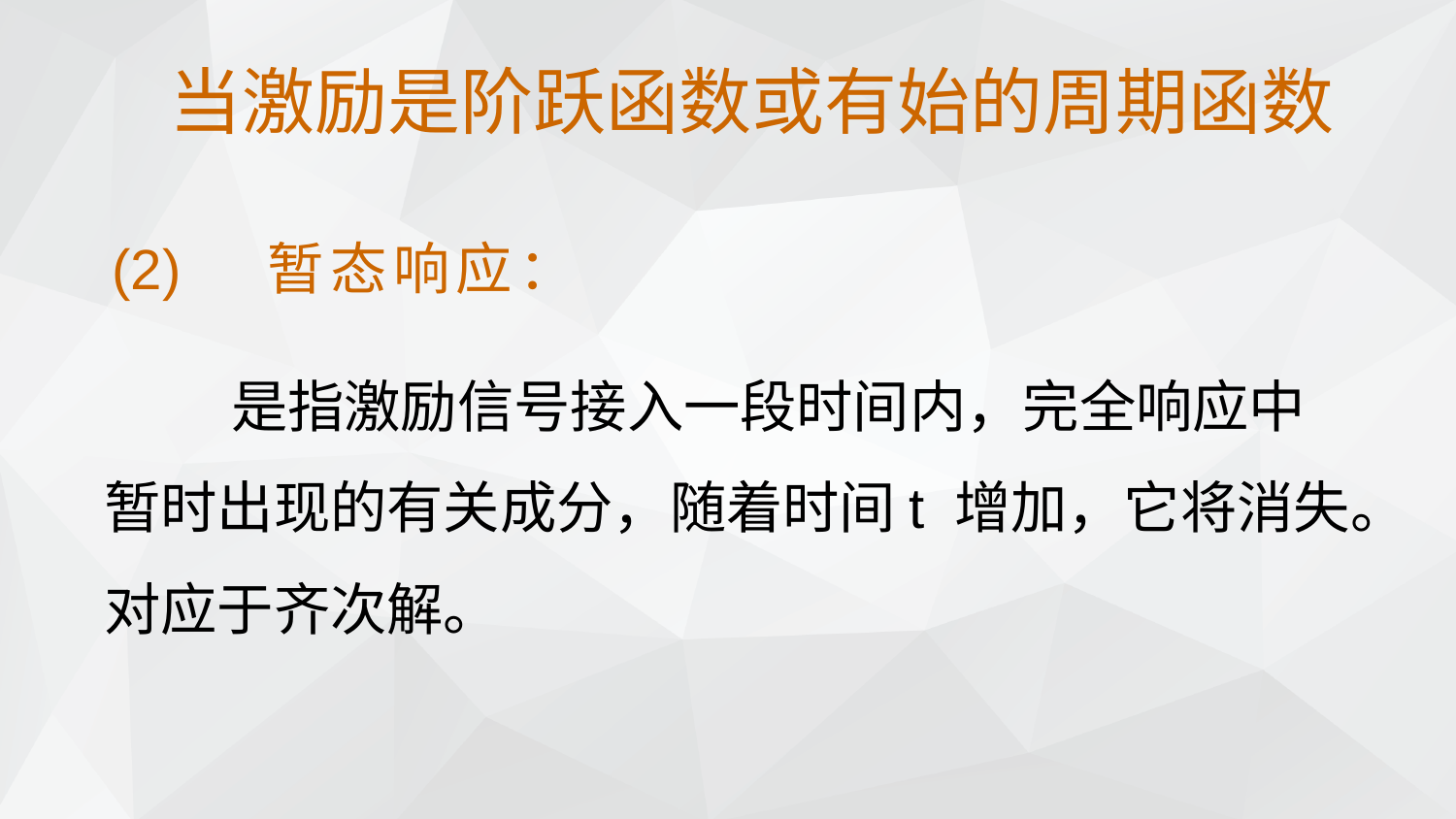

当激励是阶跃函数或有始的周期函数
(2)   暂态响应：
         是指激励信号接入一段时间内，完全响应中暂时出现的有关成分，随着时间t 增加，它将消失。对应于齐次解。